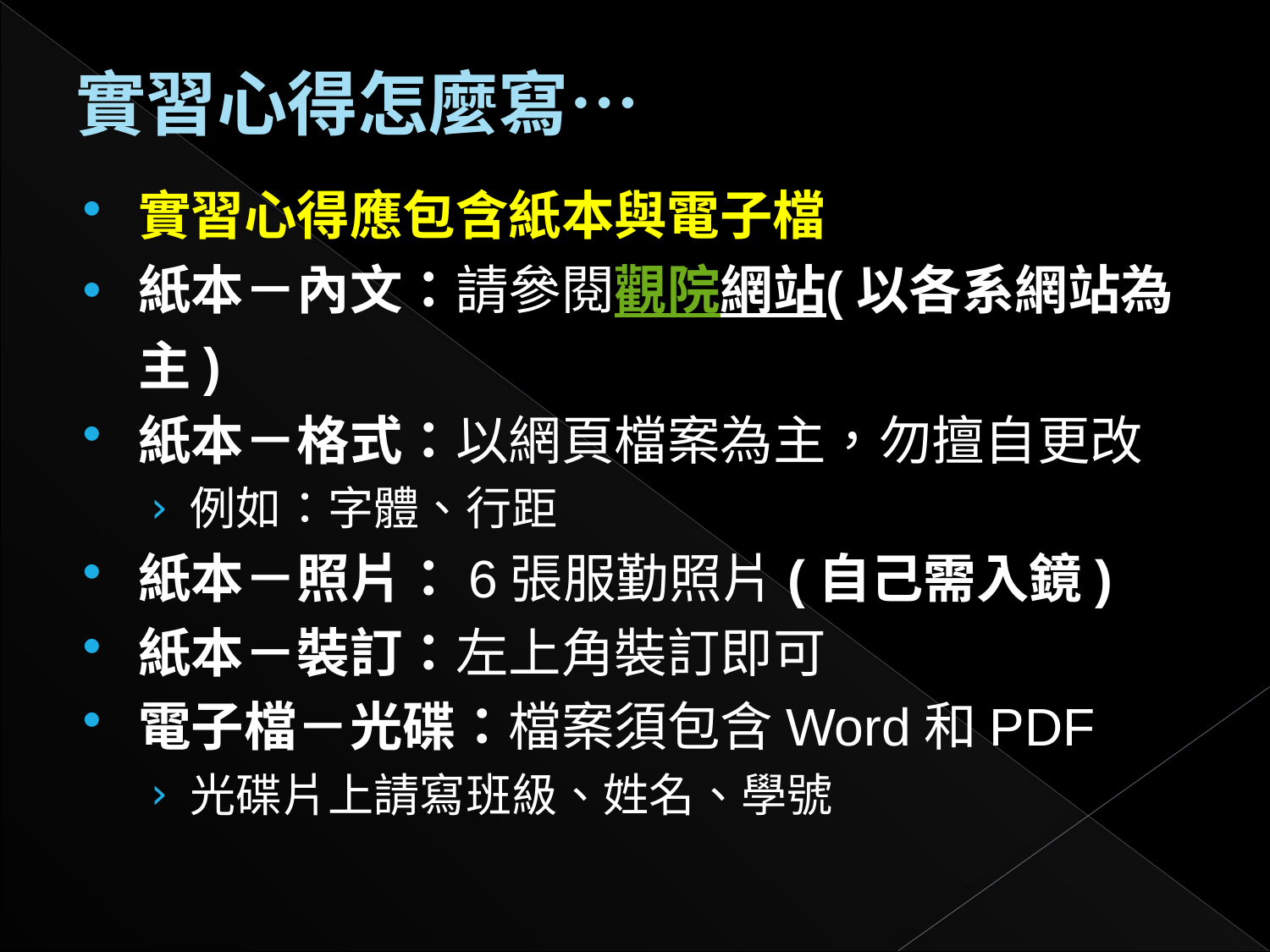

# 實習心得怎麼寫…
實習心得應包含紙本與電子檔
紙本－內文：請參閱觀院網站(以各系網站為主)
紙本－格式：以網頁檔案為主，勿擅自更改
例如：字體、行距
紙本－照片：6張服勤照片(自己需入鏡)
紙本－裝訂：左上角裝訂即可
電子檔－光碟：檔案須包含Word和PDF
光碟片上請寫班級、姓名、學號